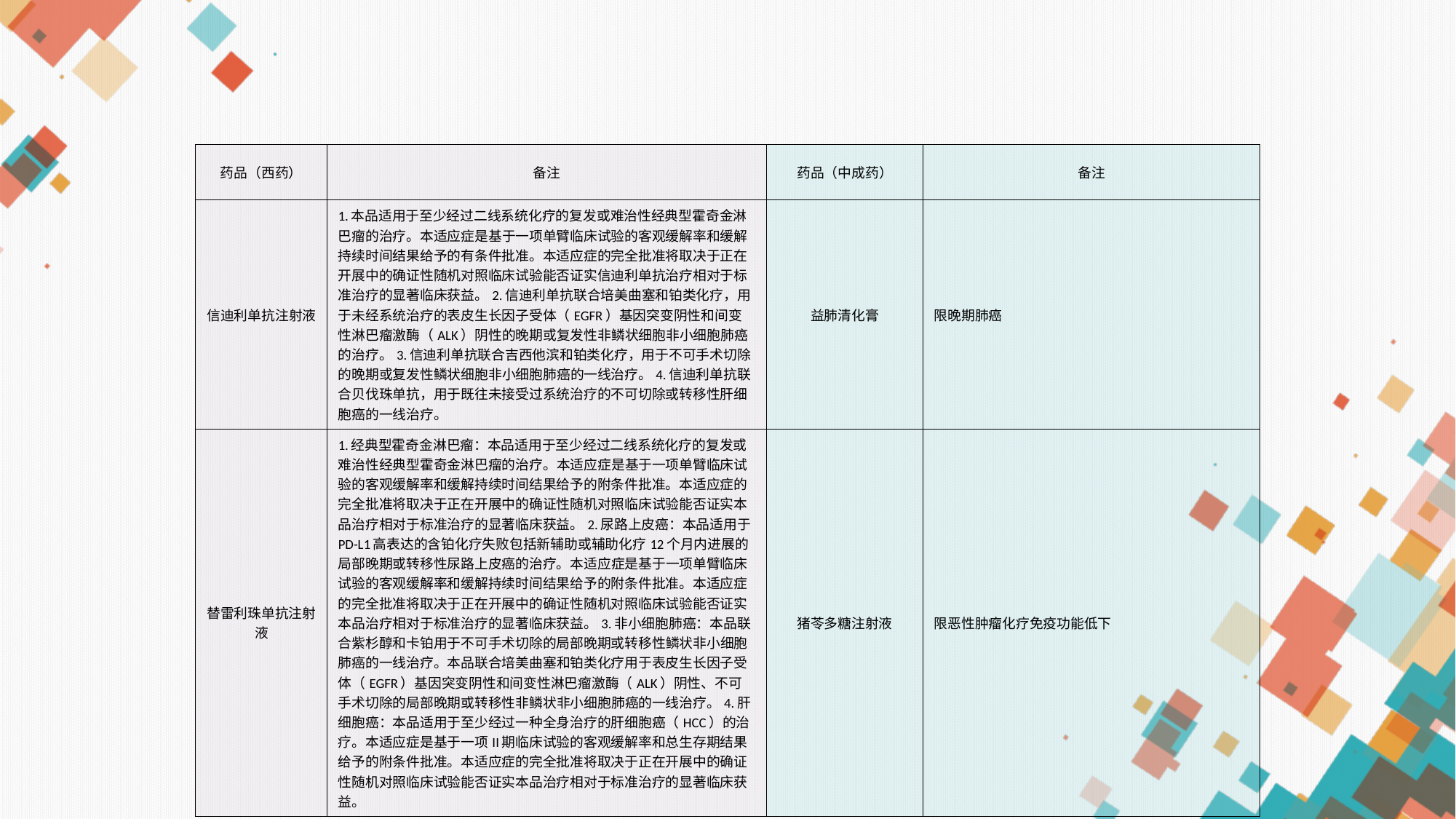

| 药品（西药） | 备注 | 药品（中成药） | 备注 |
| --- | --- | --- | --- |
| 信迪利单抗注射液 | 1.本品适用于至少经过二线系统化疗的复发或难治性经典型霍奇金淋巴瘤的治疗。本适应症是基于一项单臂临床试验的客观缓解率和缓解持续时间结果给予的有条件批准。本适应症的完全批准将取决于正在开展中的确证性随机对照临床试验能否证实信迪利单抗治疗相对于标准治疗的显著临床获益。2.信迪利单抗联合培美曲塞和铂类化疗，用于未经系统治疗的表皮生长因子受体（EGFR）基因突变阴性和间变性淋巴瘤激酶（ALK）阴性的晚期或复发性非鳞状细胞非小细胞肺癌的治疗。3.信迪利单抗联合吉西他滨和铂类化疗，用于不可手术切除的晚期或复发性鳞状细胞非小细胞肺癌的一线治疗。4.信迪利单抗联合贝伐珠单抗，用于既往未接受过系统治疗的不可切除或转移性肝细胞癌的一线治疗。 | 益肺清化膏 | 限晚期肺癌 |
| 替雷利珠单抗注射液 | 1.经典型霍奇金淋巴瘤：本品适用于至少经过二线系统化疗的复发或难治性经典型霍奇金淋巴瘤的治疗。本适应症是基于一项单臂临床试验的客观缓解率和缓解持续时间结果给予的附条件批准。本适应症的完全批准将取决于正在开展中的确证性随机对照临床试验能否证实本品治疗相对于标准治疗的显著临床获益。2.尿路上皮癌：本品适用于PD-L1高表达的含铂化疗失败包括新辅助或辅助化疗12个月内进展的局部晚期或转移性尿路上皮癌的治疗。本适应症是基于一项单臂临床试验的客观缓解率和缓解持续时间结果给予的附条件批准。本适应症的完全批准将取决于正在开展中的确证性随机对照临床试验能否证实本品治疗相对于标准治疗的显著临床获益。3.非小细胞肺癌：本品联合紫杉醇和卡铂用于不可手术切除的局部晚期或转移性鳞状非小细胞肺癌的一线治疗。本品联合培美曲塞和铂类化疗用于表皮生长因子受体（EGFR）基因突变阴性和间变性淋巴瘤激酶（ALK）阴性、不可手术切除的局部晚期或转移性非鳞状非小细胞肺癌的一线治疗。4.肝细胞癌：本品适用于至少经过一种全身治疗的肝细胞癌（HCC）的治疗。本适应症是基于一项II期临床试验的客观缓解率和总生存期结果给予的附条件批准。本适应症的完全批准将取决于正在开展中的确证性随机对照临床试验能否证实本品治疗相对于标准治疗的显著临床获益。 | 猪苓多糖注射液 | 限恶性肿瘤化疗免疫功能低下 |